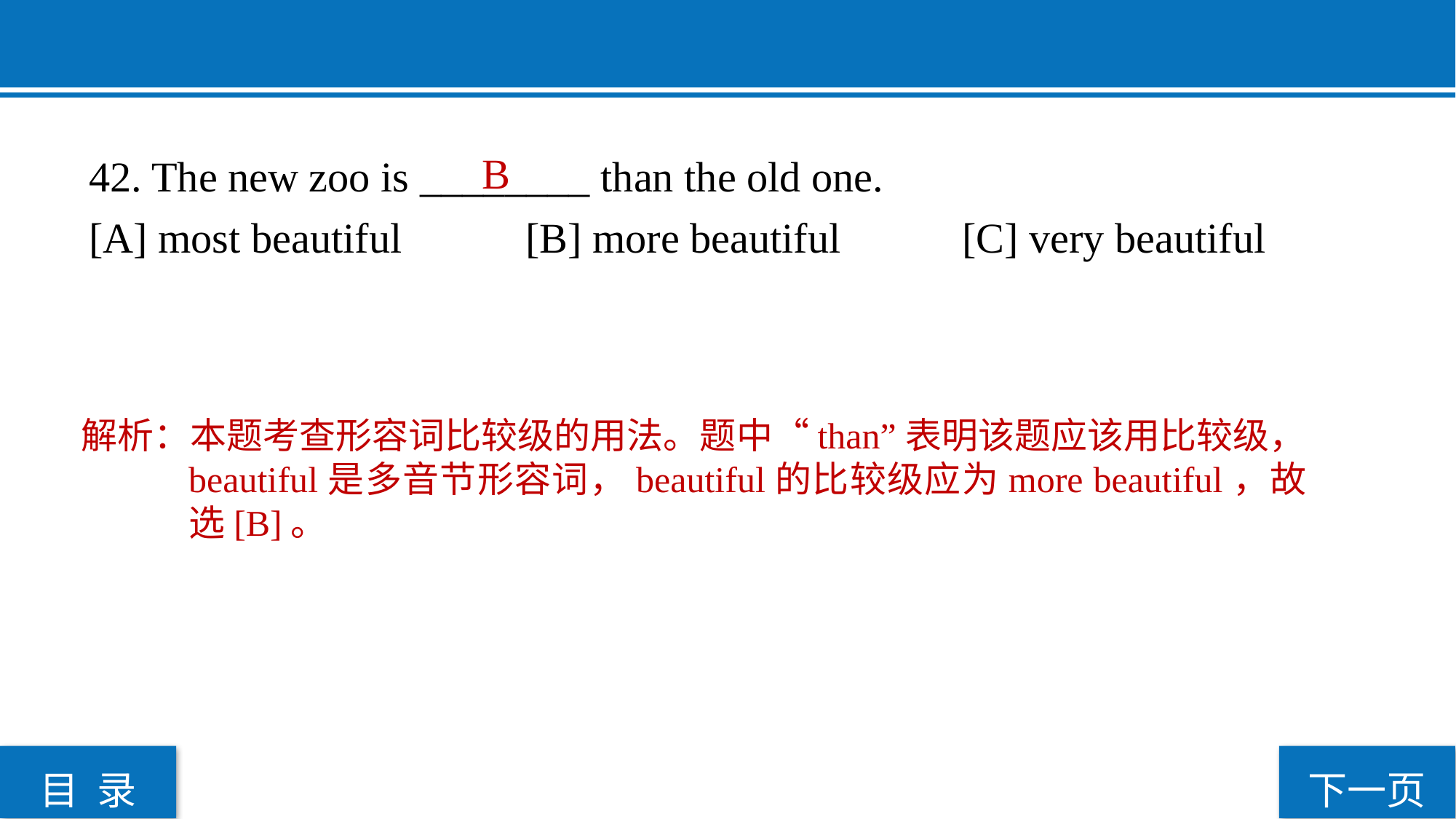

42. The new zoo is ________ than the old one.
[A] most beautiful 		[B] more beautiful 		[C] very beautiful
B
解析：本题考查形容词比较级的用法。题中“than”表明该题应该用比较级，beautiful是多音节形容词，beautiful的比较级应为more beautiful，故选[B]。